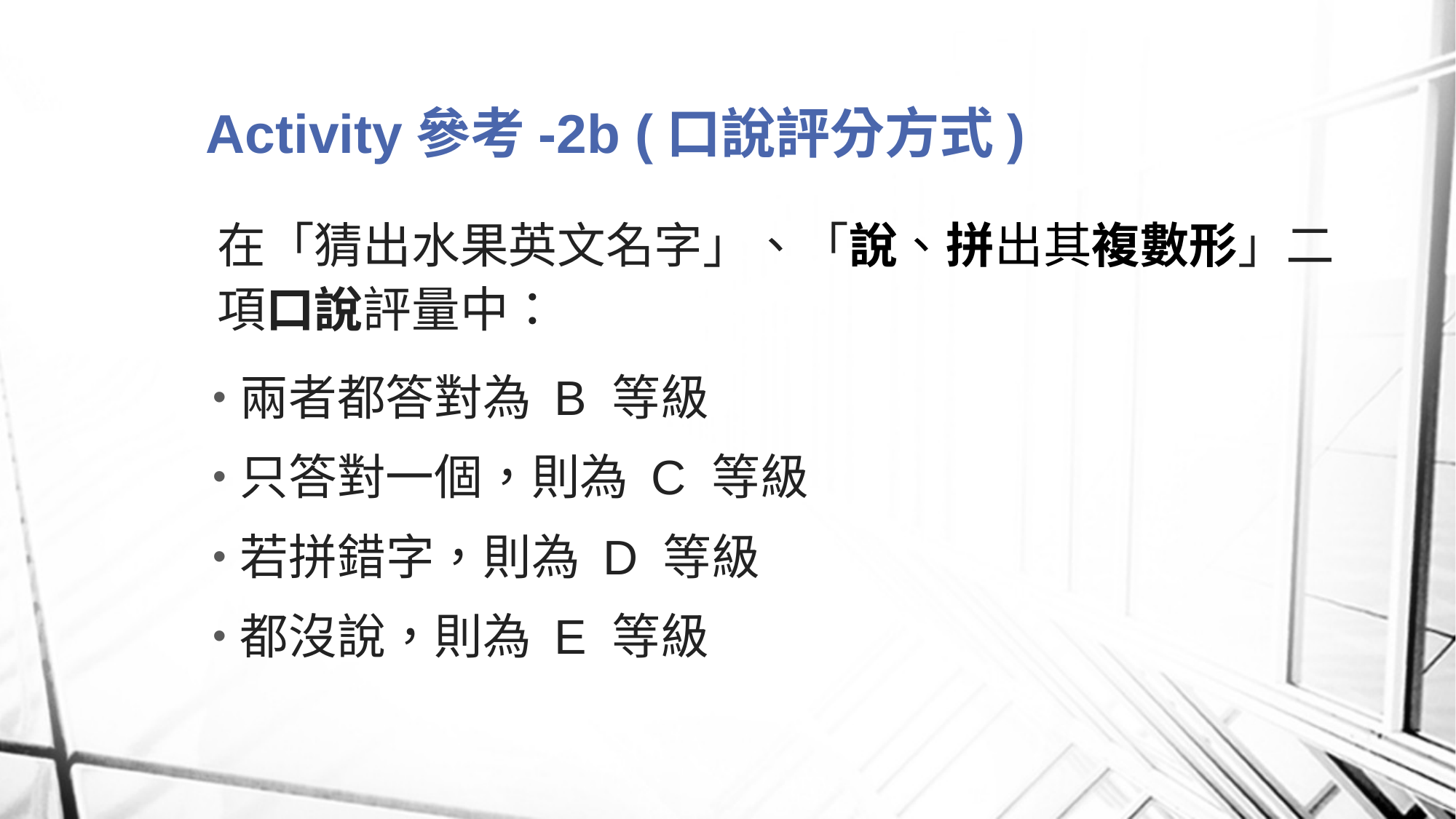

# Activity參考-2b (口說評分方式)
在「猜出水果英文名字」、「說、拼出其複數形」二項口說評量中：
兩者都答對為 B 等級
只答對一個，則為 C 等級
若拼錯字，則為 D 等級
都沒說，則為 E 等級